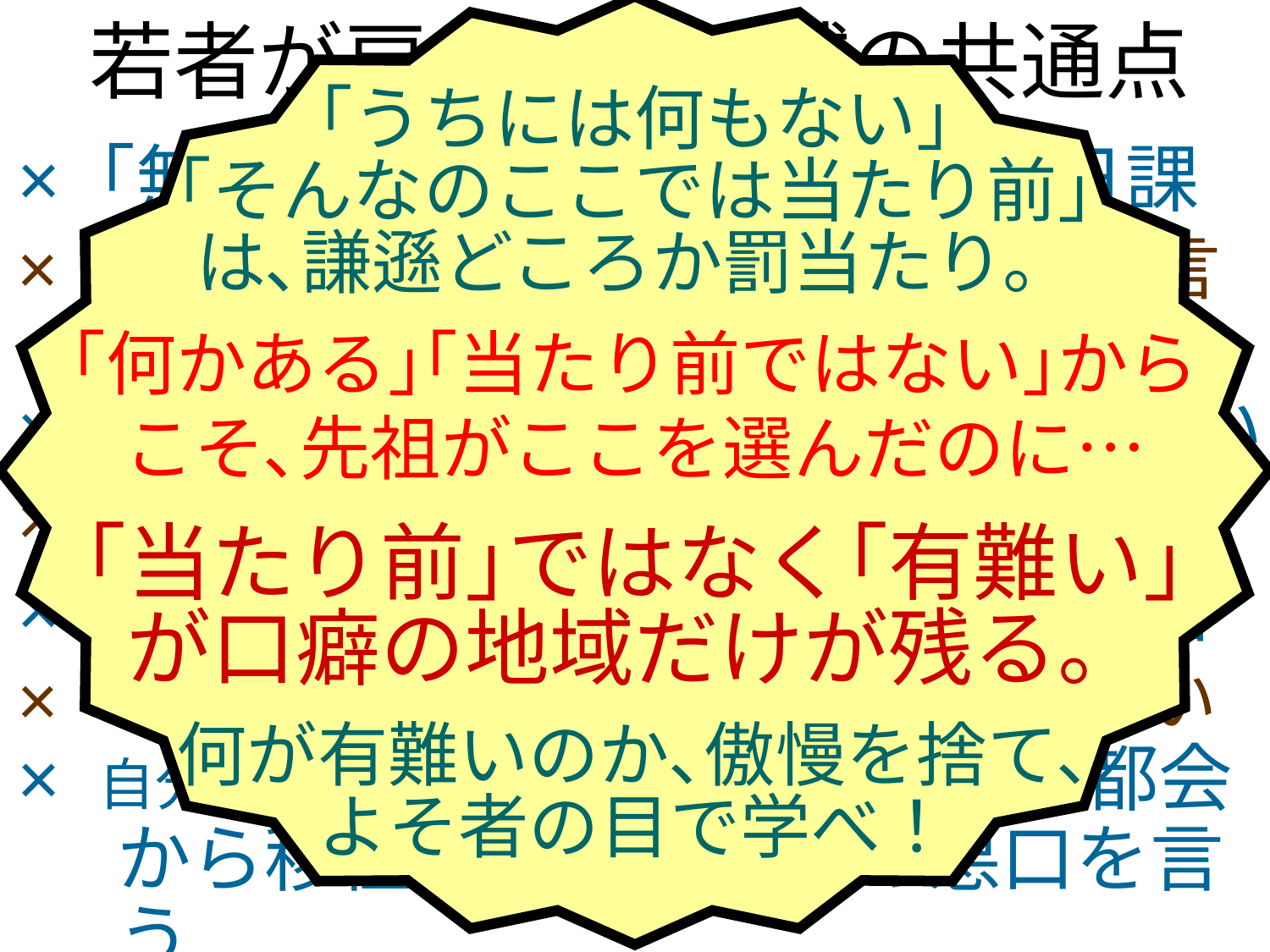

｢うちには何もない｣
｢そんなのここでは当たり前｣
は､謙遜どころか罰当たり。

｢何かある｣｢当たり前ではない｣から
こそ､先祖がここを選んだのに…
｢当たり前｣ではなく｢有難い｣
が口癖の地域だけが残る。
何が有難いのか､傲慢を捨て､
よそ者の目で学べ！
若者が戻らない地域の共通点
× ｢無い物探し｣と｢悪者探し｣が日課
× 親が子どもに｢この町はダメだ｣と言う
× 観光客に地酒･地魚･地野菜を出さない
× 生鮮品を都会に生で安売りする
× 地元VIPが東京からの単身赴任者
× いくら頼まれても空き家を貸さない
× 自分の子供は都会に出しておきながら､都会 から移住してきた若者の悪口を言う
× ｢何もない｣と｢当たり前｣が口癖